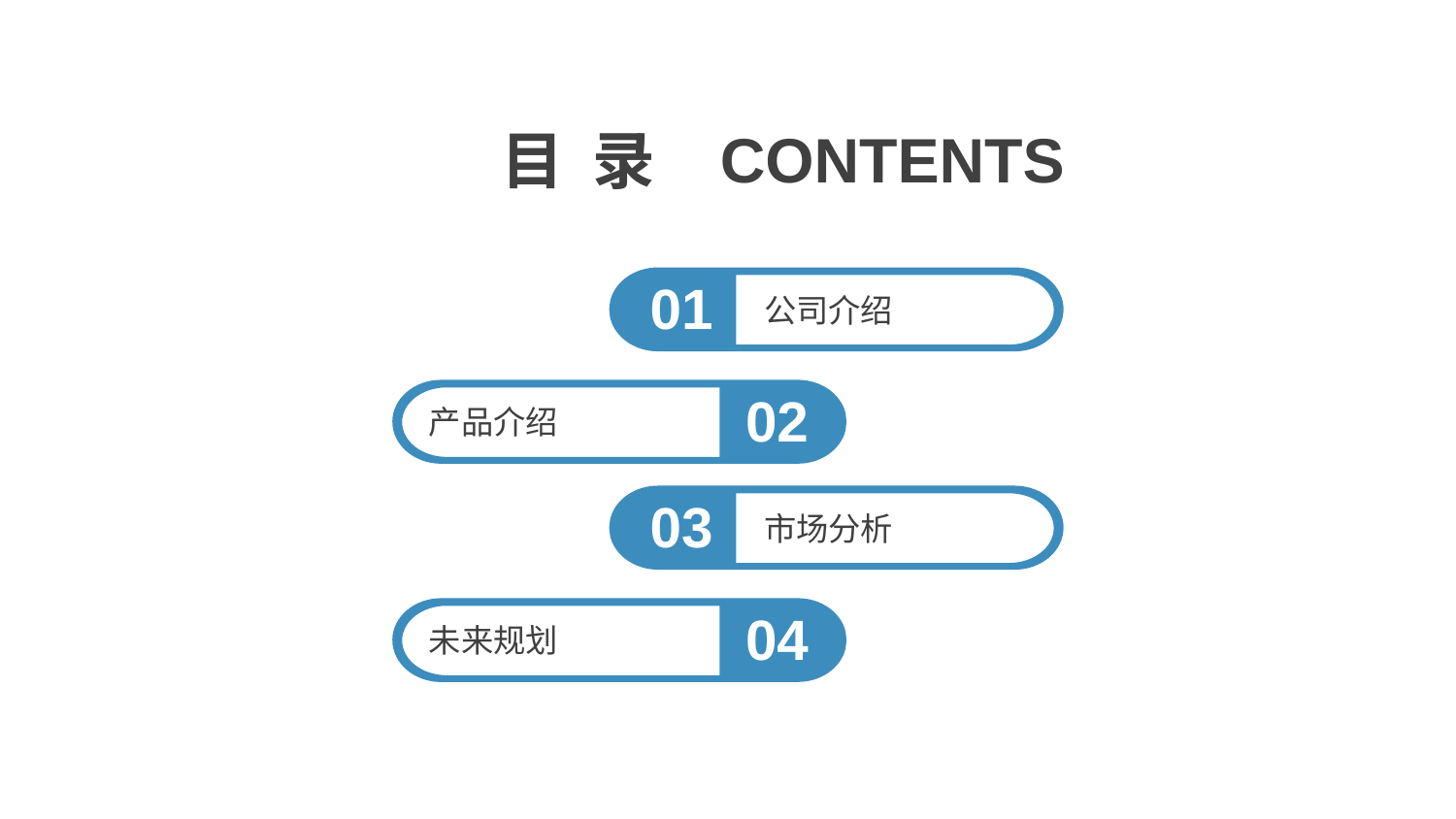

目  录
CONTENTS
公司介绍
01
产品介绍
02
市场分析
03
未来规划
04